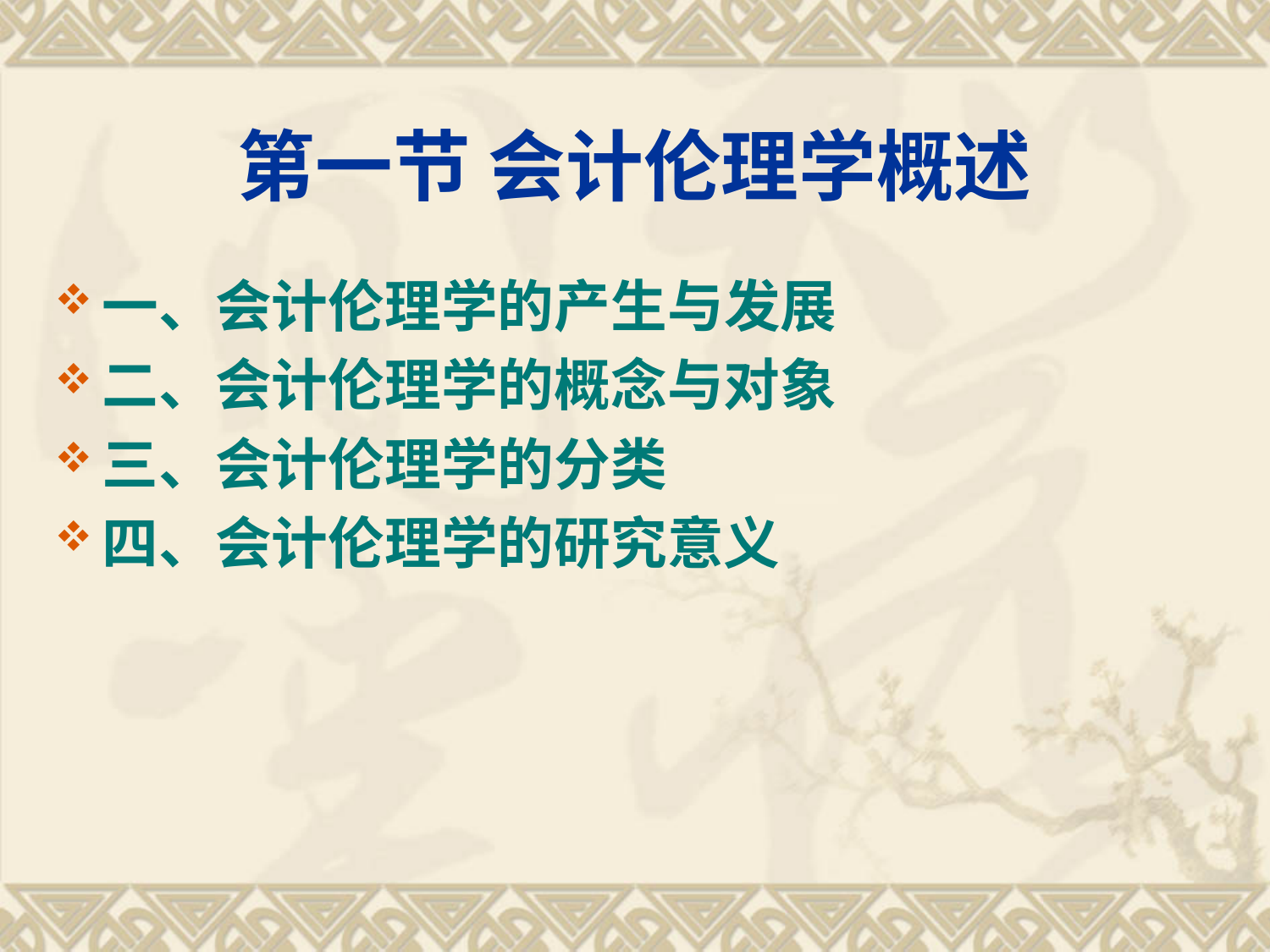

# 第一节 会计伦理学概述
一、会计伦理学的产生与发展
二、会计伦理学的概念与对象
三、会计伦理学的分类
四、会计伦理学的研究意义